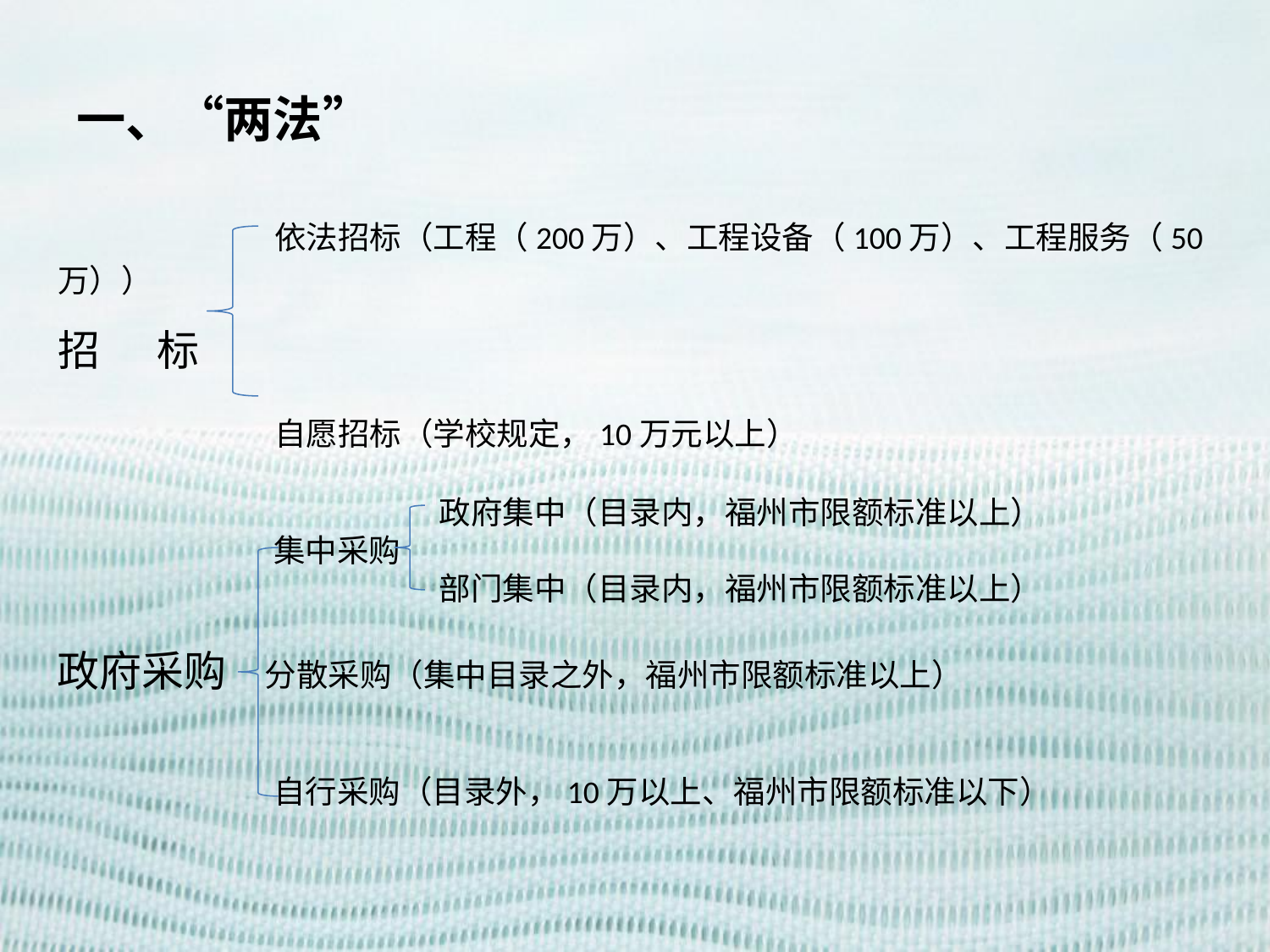

# 一、“两法”
                依法招标（工程（200万）、工程设备（100万）、工程服务（50万））
招      标
                自愿招标（学校规定，10万元以上）

                                                    政府集中（目录内，福州市限额标准以上）
                             集中采购
                                                    部门集中（目录内，福州市限额标准以上）

政府采购    分散采购（集中目录之外，福州市限额标准以上）

                             自行采购（目录外，10万以上、福州市限额标准以下）